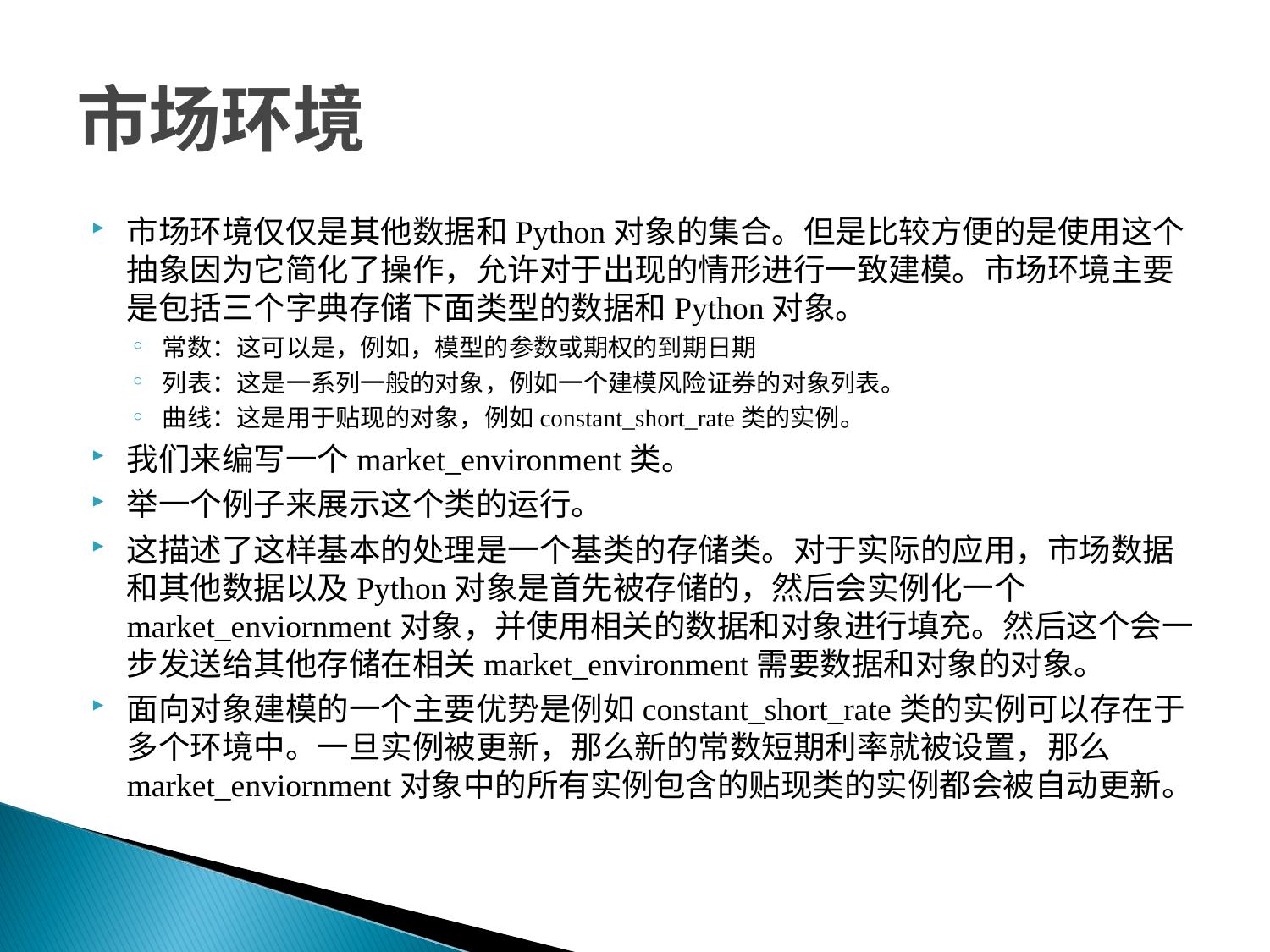

# 市场环境
市场环境仅仅是其他数据和Python对象的集合。但是比较方便的是使用这个抽象因为它简化了操作，允许对于出现的情形进行一致建模。市场环境主要是包括三个字典存储下面类型的数据和Python对象。
常数：这可以是，例如，模型的参数或期权的到期日期
列表：这是一系列一般的对象，例如一个建模风险证券的对象列表。
曲线：这是用于贴现的对象，例如constant_short_rate类的实例。
我们来编写一个market_environment类。
举一个例子来展示这个类的运行。
这描述了这样基本的处理是一个基类的存储类。对于实际的应用，市场数据和其他数据以及Python对象是首先被存储的，然后会实例化一个market_enviornment对象，并使用相关的数据和对象进行填充。然后这个会一步发送给其他存储在相关market_environment需要数据和对象的对象。
面向对象建模的一个主要优势是例如constant_short_rate类的实例可以存在于多个环境中。一旦实例被更新，那么新的常数短期利率就被设置，那么market_enviornment对象中的所有实例包含的贴现类的实例都会被自动更新。